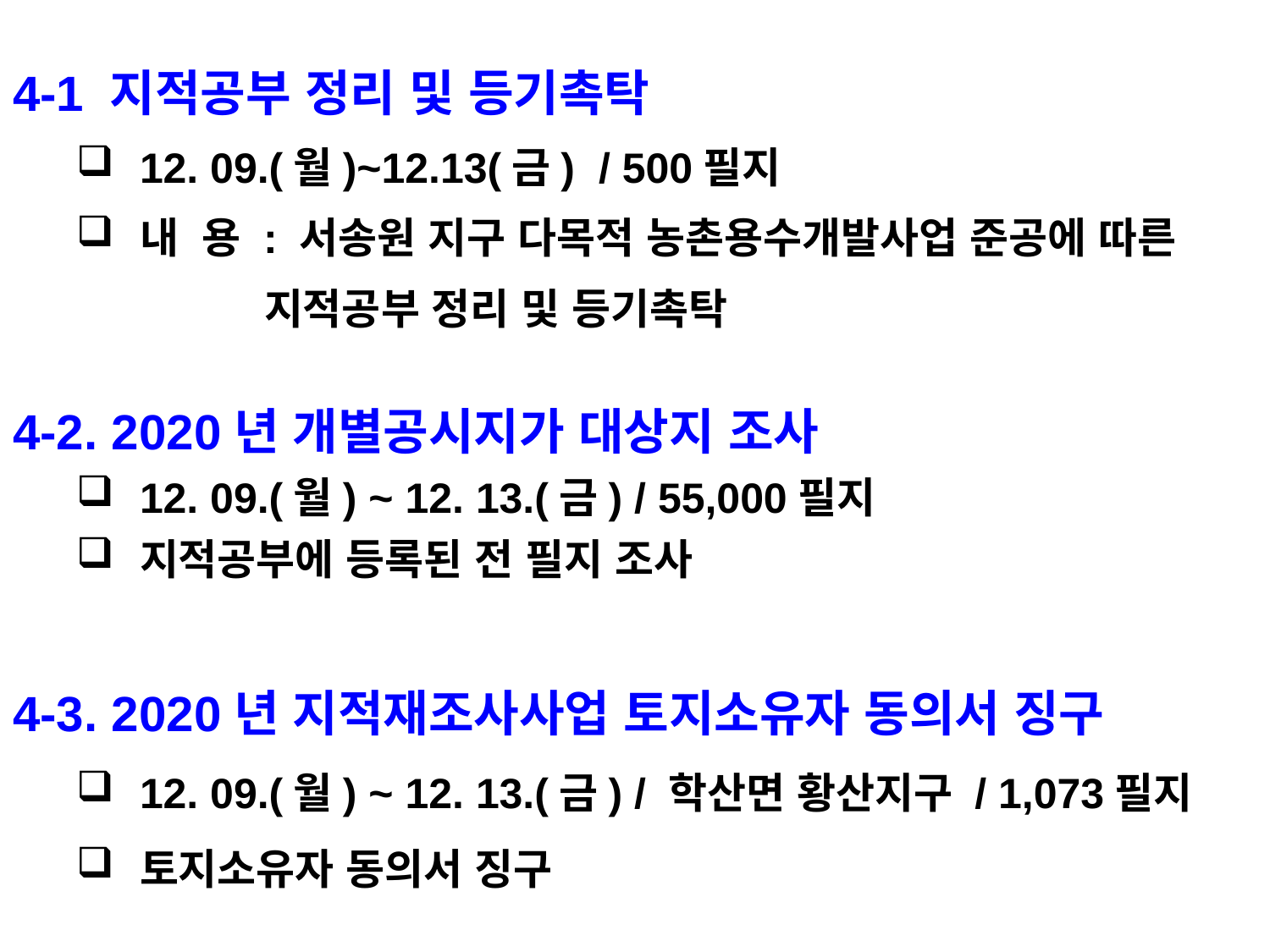

4-1 지적공부 정리 및 등기촉탁
12. 09.(월)~12.13(금)  / 500필지
내  용 : 서송원 지구 다목적 농촌용수개발사업 준공에 따른
               지적공부 정리 및 등기촉탁

4-2. 2020년 개별공시지가 대상지 조사
12. 09.(월) ~ 12. 13.(금) / 55,000필지
지적공부에 등록된 전 필지 조사
4-3. 2020년 지적재조사사업 토지소유자 동의서 징구
12. 09.(월) ~ 12. 13.(금) / 학산면 황산지구 / 1,073필지
토지소유자 동의서 징구